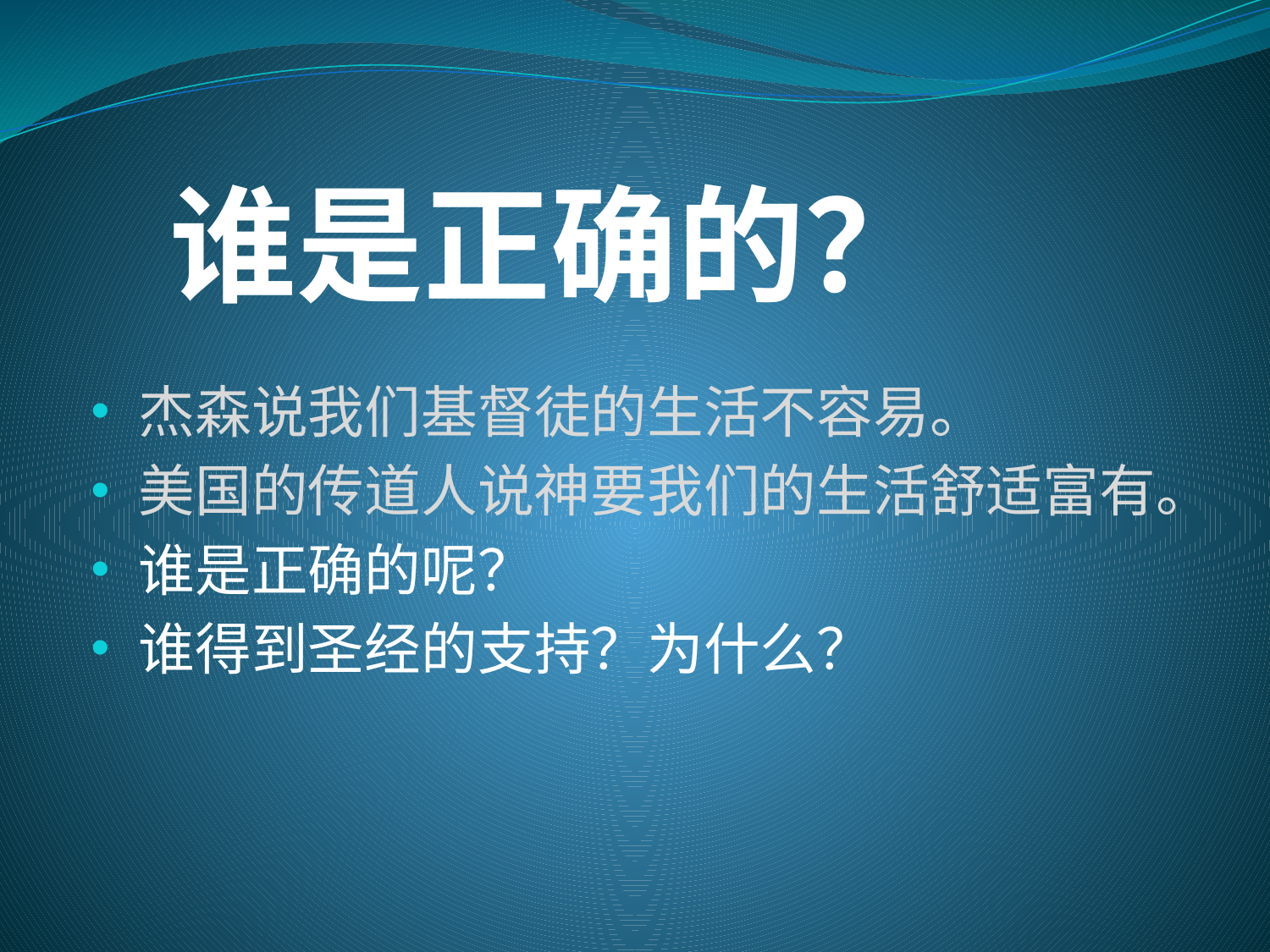

# 谁是正确的？
杰森说我们基督徒的生活不容易。
美国的传道人说神要我们的生活舒适富有。
谁是正确的呢？
谁得到圣经的支持？为什么？